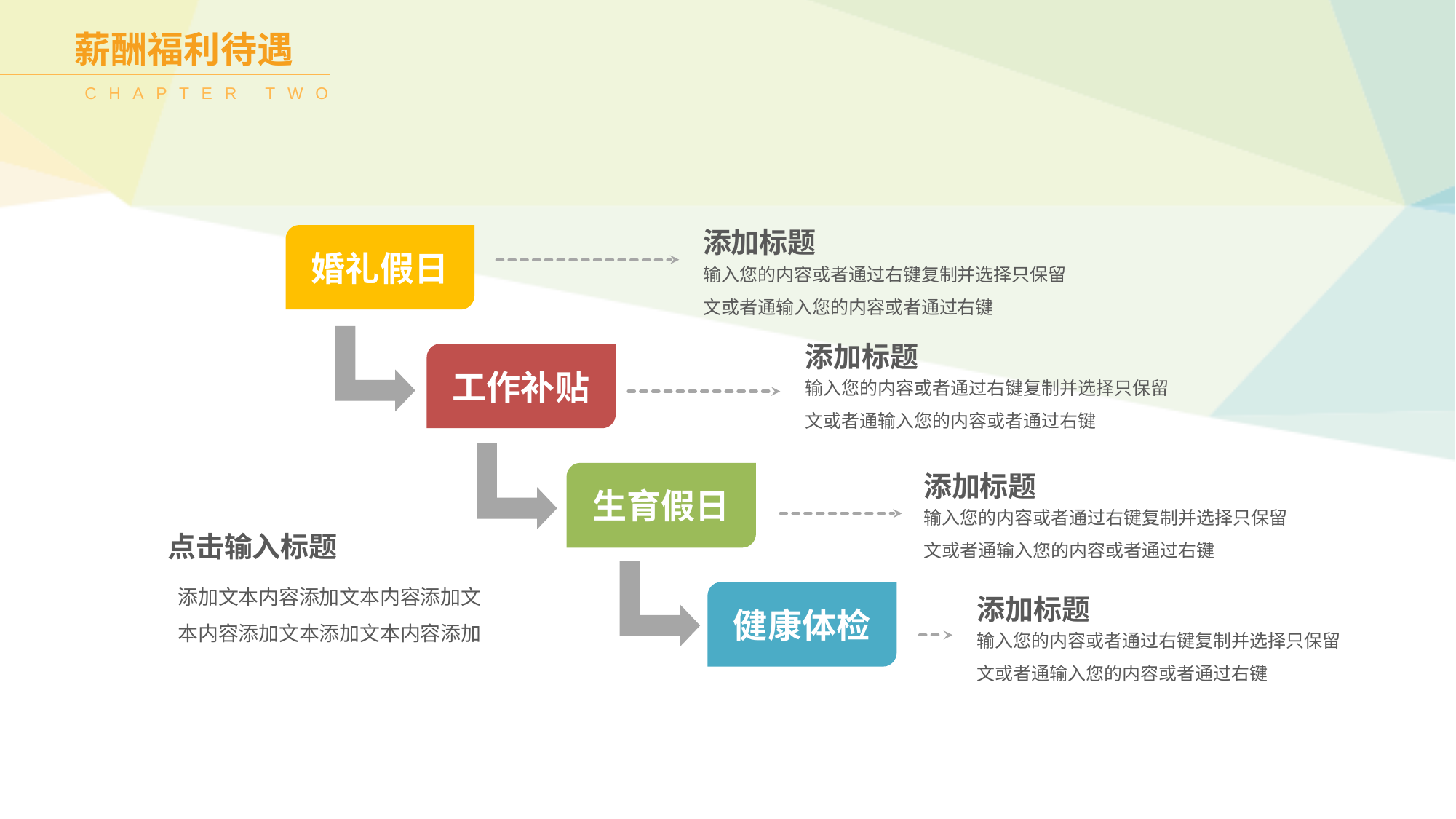

薪酬福利待遇
CHAPTER TWO
添加标题
输入您的内容或者通过右键复制并选择只保留文或者通输入您的内容或者通过右键
婚礼假日

添加标题
输入您的内容或者通过右键复制并选择只保留文或者通输入您的内容或者通过右键
工作补贴

添加标题
输入您的内容或者通过右键复制并选择只保留文或者通输入您的内容或者通过右键
生育假日
点击输入标题

添加文本内容添加文本内容添加文本内容添加文本添加文本内容添加
健康体检
添加标题
输入您的内容或者通过右键复制并选择只保留文或者通输入您的内容或者通过右键